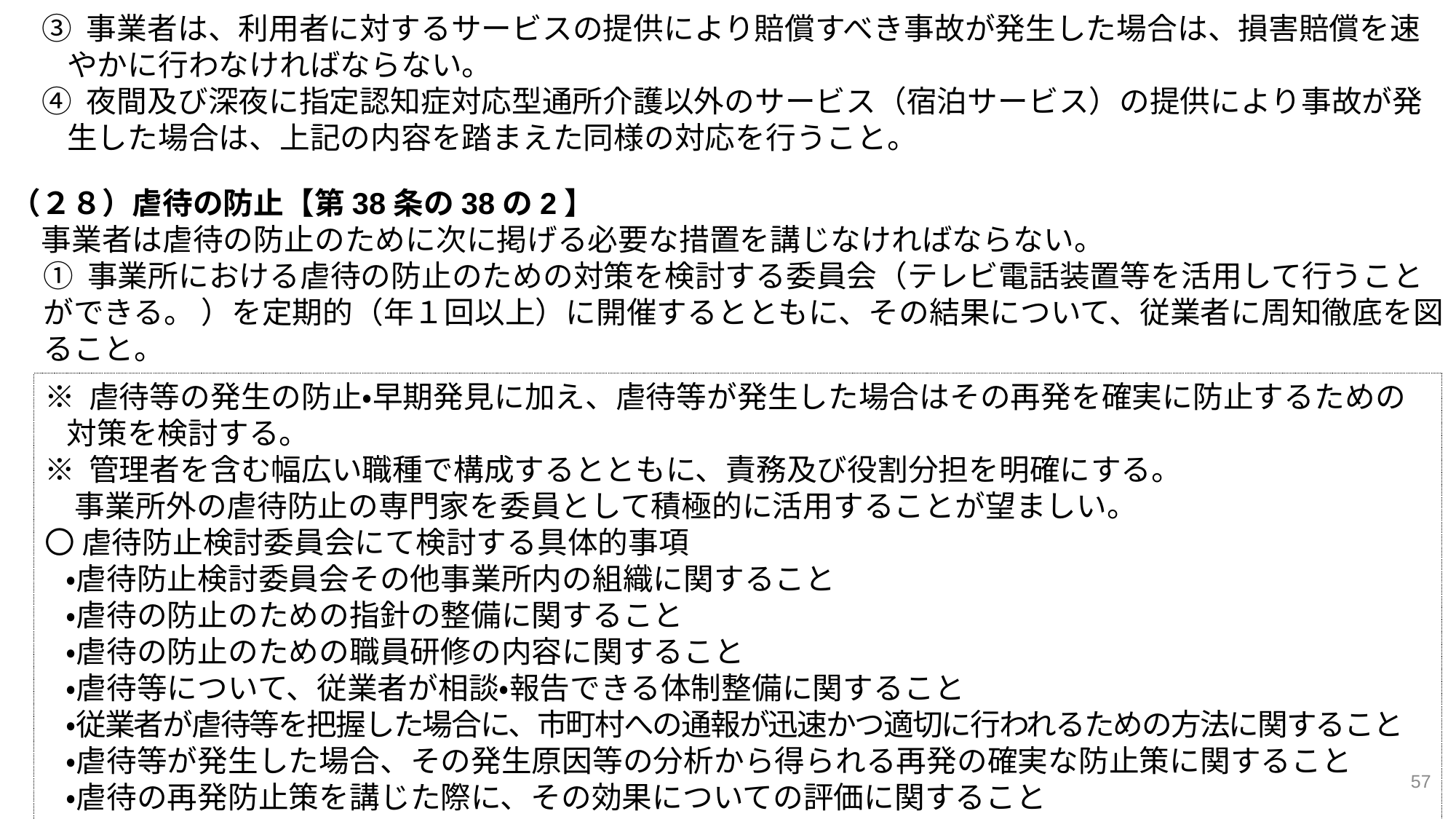

③ 事業者は、利用者に対するサービスの提供により賠償すべき事故が発生した場合は、損害賠償を速やかに行わなければならない。
④ 夜間及び深夜に指定認知症対応型通所介護以外のサービス（宿泊サービス）の提供により事故が発生した場合は、上記の内容を踏まえた同様の対応を行うこと。

（２８）虐待の防止【第38条の38の2】
　事業者は虐待の防止のために次に掲げる必要な措置を講じなければならない。
① 事業所における虐待の防止のための対策を検討する委員会（テレビ電話装置等を活用して行うことができる。 ）を定期的（年１回以上）に開催するとともに、その結果について、従業者に周知徹底を図ること。
※ 虐待等の発生の防止・早期発見に加え、虐待等が発生した場合はその再発を確実に防止するための対策を検討する。
※ 管理者を含む幅広い職種で構成するとともに、責務及び役割分担を明確にする。
　事業所外の虐待防止の専門家を委員として積極的に活用することが望ましい。
〇 虐待防止検討委員会にて検討する具体的事項
・虐待防止検討委員会その他事業所内の組織に関すること
・虐待の防止のための指針の整備に関すること
・虐待の防止のための職員研修の内容に関すること
・虐待等について、従業者が相談・報告できる体制整備に関すること
・従業者が虐待等を把握した場合に、市町村への通報が迅速かつ適切に行われるための方法に関すること
・虐待等が発生した場合、その発生原因等の分析から得られる再発の確実な防止策に関すること
・虐待の再発防止策を講じた際に、その効果についての評価に関すること

57